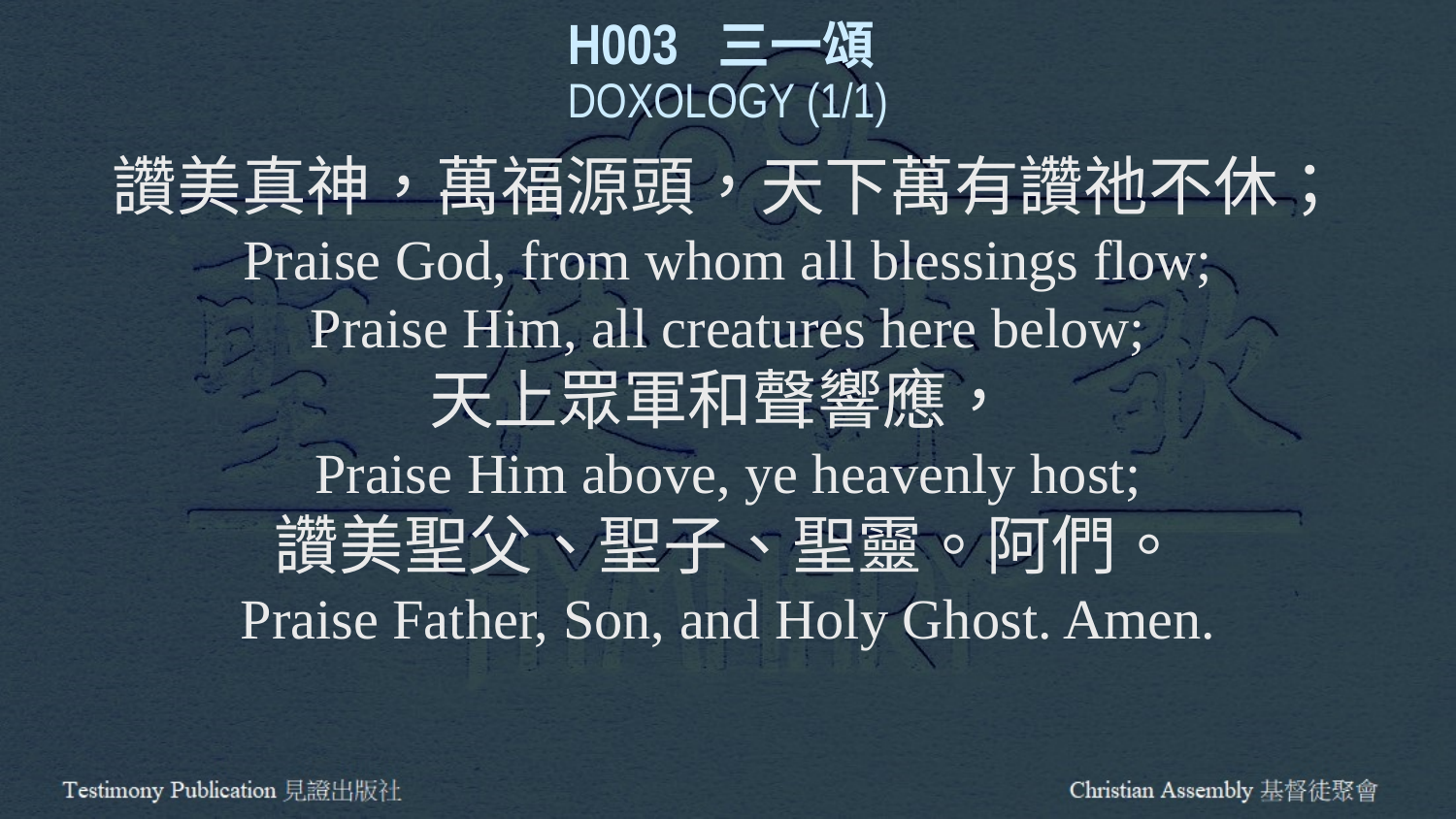

H003  三一頌
DOXOLOGY (1/1)
讚美真神，萬福源頭，天下萬有讚祂不休；
Praise God, from whom all blessings flow;
Praise Him, all creatures here below;
天上眾軍和聲響應，
Praise Him above, ye heavenly host;
讚美聖父、聖子、聖靈。阿們。
Praise Father, Son, and Holy Ghost. Amen.